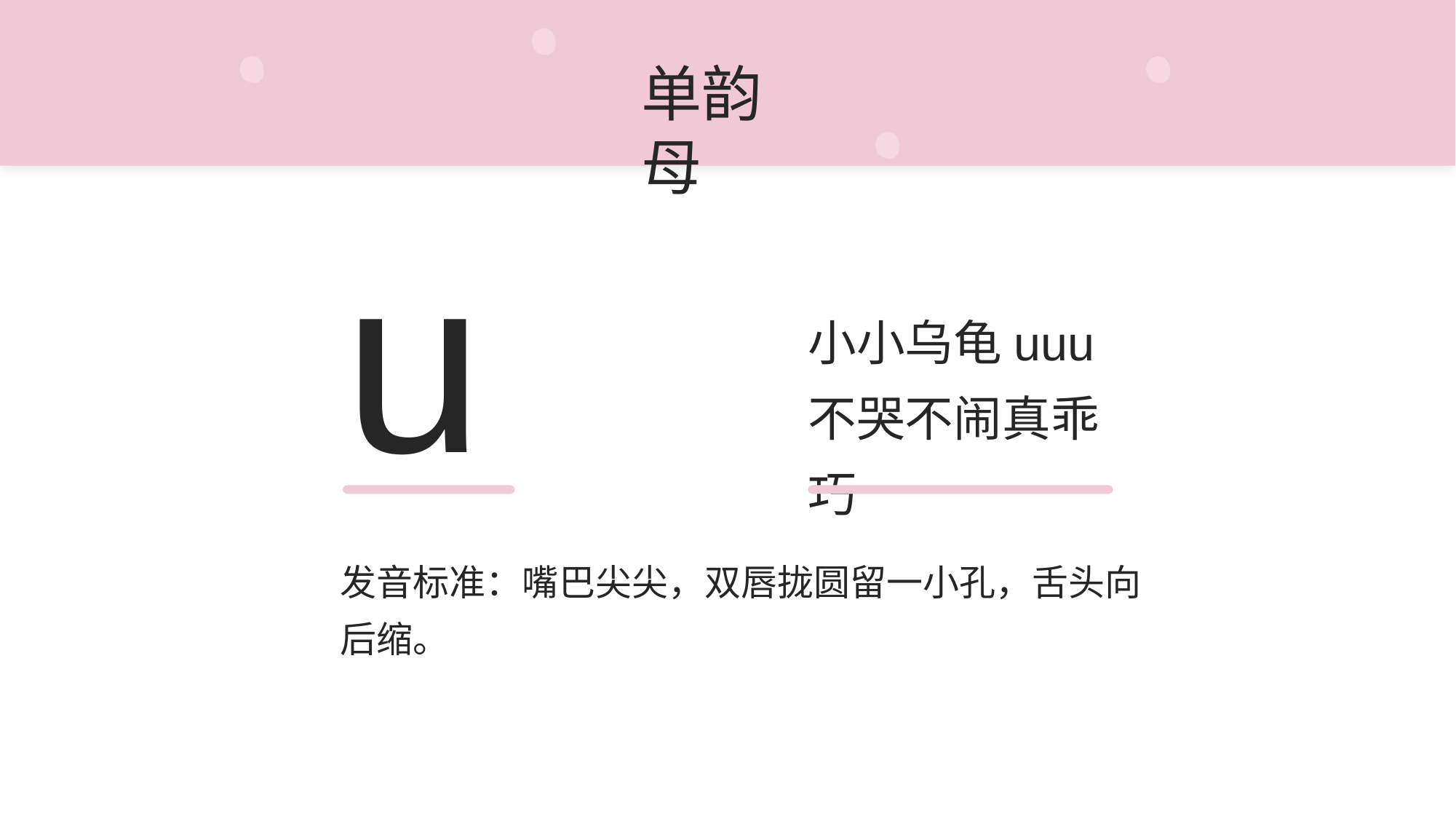

单韵母
u
小小乌龟uuu
不哭不闹真乖巧

发音标准：嘴巴尖尖，双唇拢圆留一小孔，舌头向后缩。